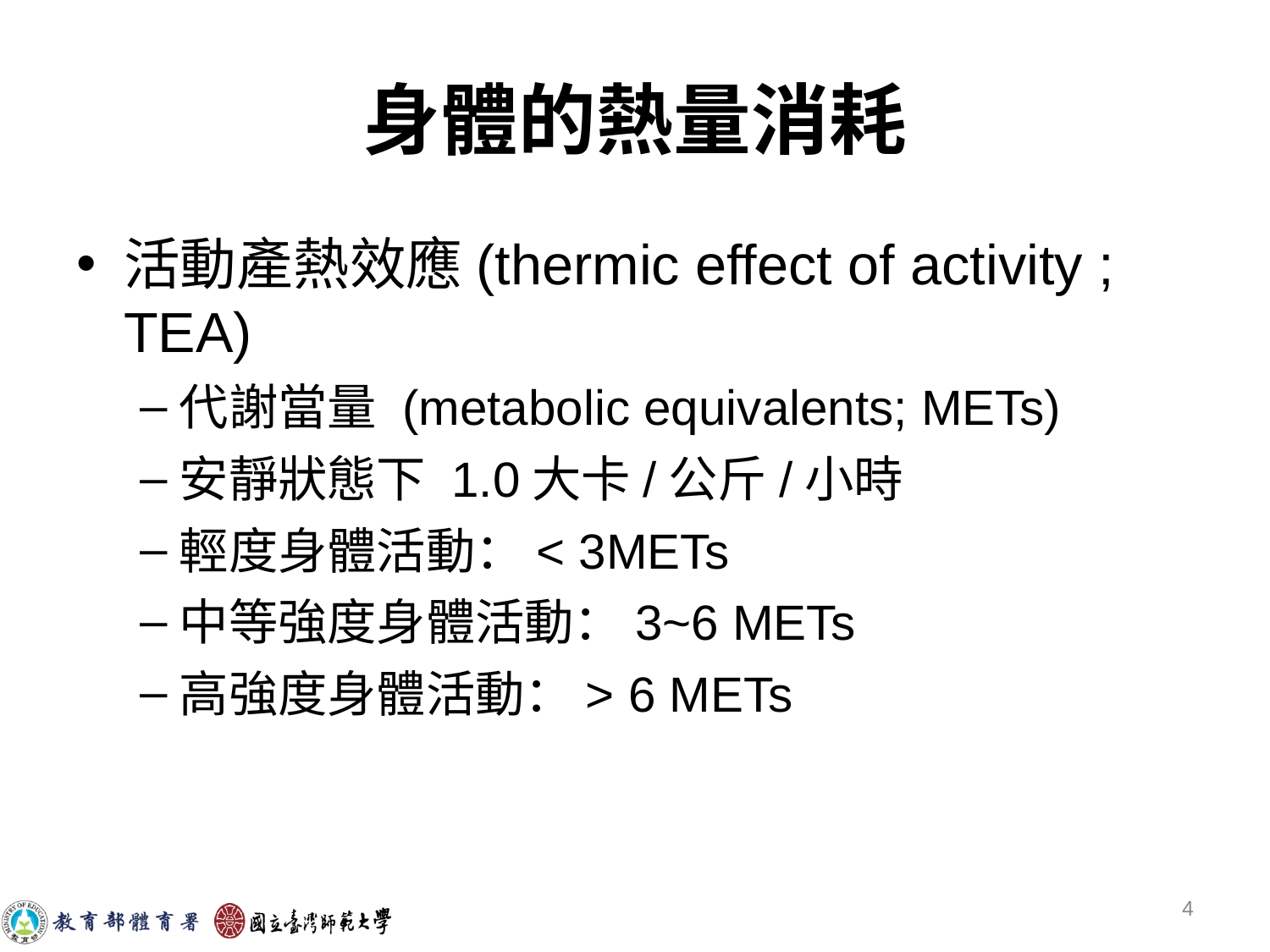

# 身體的熱量消耗
活動產熱效應(thermic effect of activity ; TEA)
代謝當量 (metabolic equivalents; METs)
安靜狀態下 1.0大卡/公斤/小時
輕度身體活動：< 3METs
中等強度身體活動：3~6 METs
高強度身體活動：> 6 METs

4